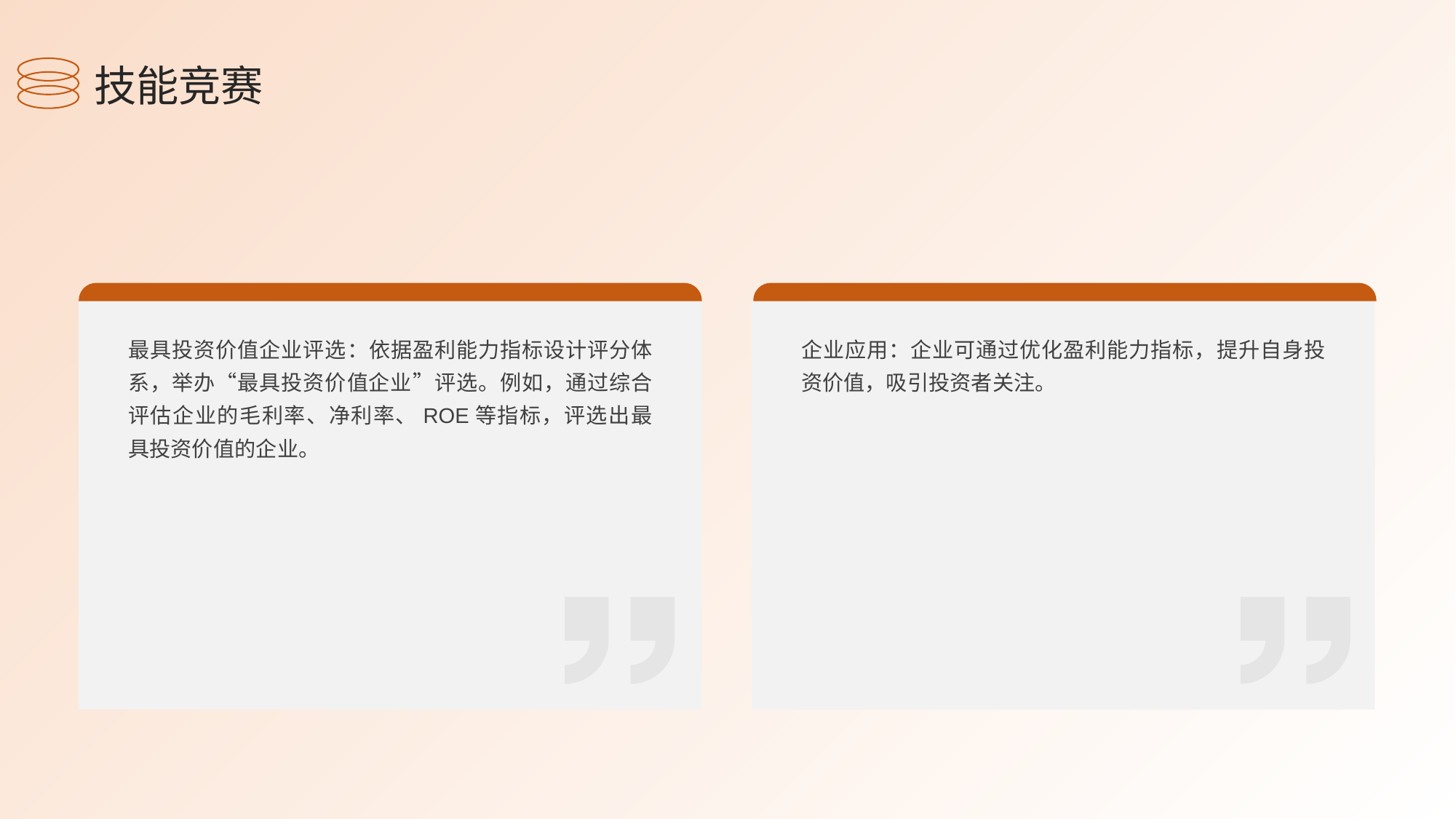

技能竞赛

最具投资价值企业评选：依据盈利能力指标设计评分体系，举办“最具投资价值企业”评选。例如，通过综合评估企业的毛利率、净利率、ROE等指标，评选出最具投资价值的企业。
企业应用：企业可通过优化盈利能力指标，提升自身投资价值，吸引投资者关注。